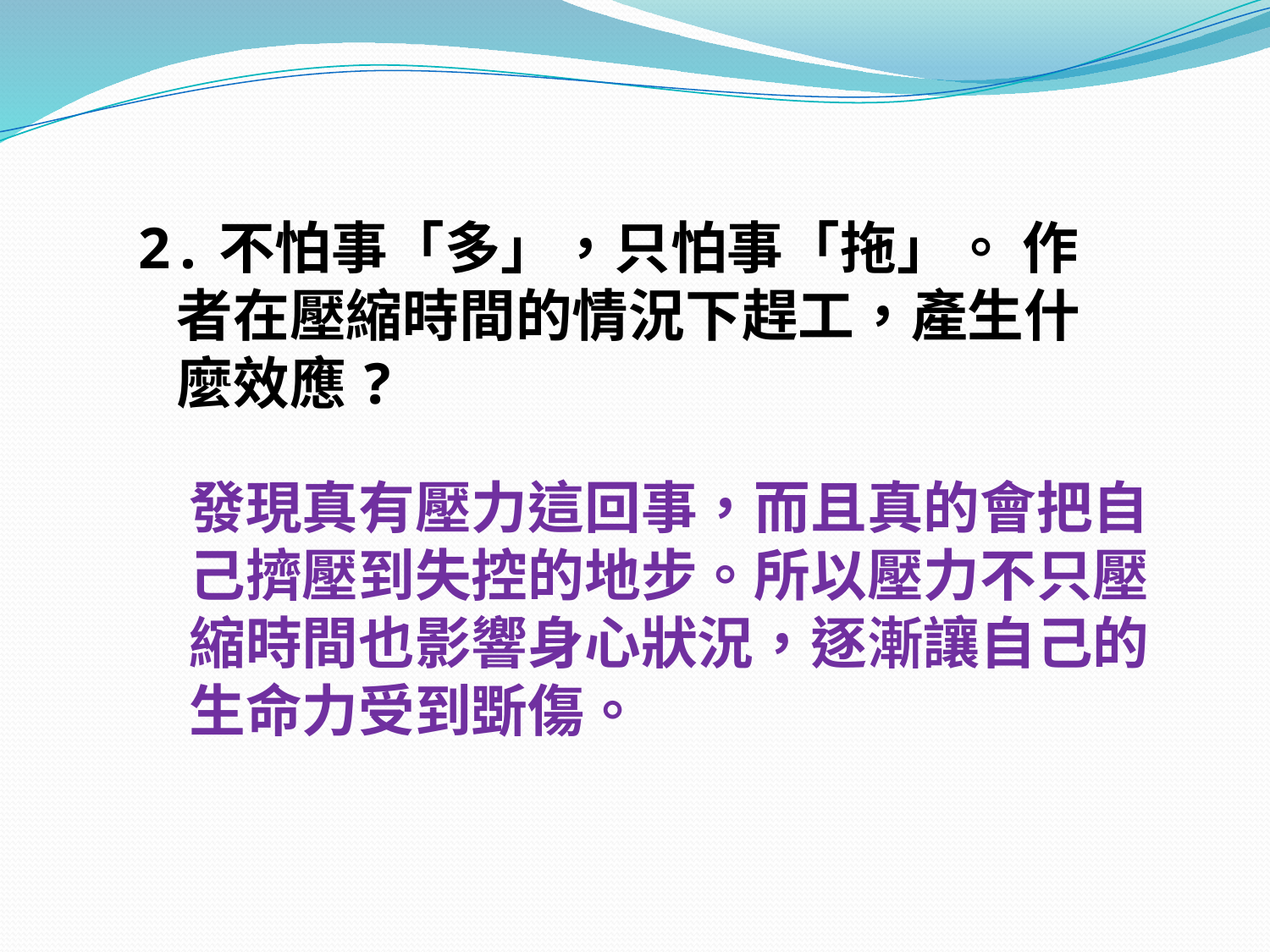

2.不怕事「多」，只怕事「拖」。 作
  者在壓縮時間的情況下趕工，產生什
  麼效應?
發現真有壓力這回事，而且真的會把自己擠壓到失控的地步。所以壓力不只壓縮時間也影響身心狀況，逐漸讓自己的生命力受到斲傷。